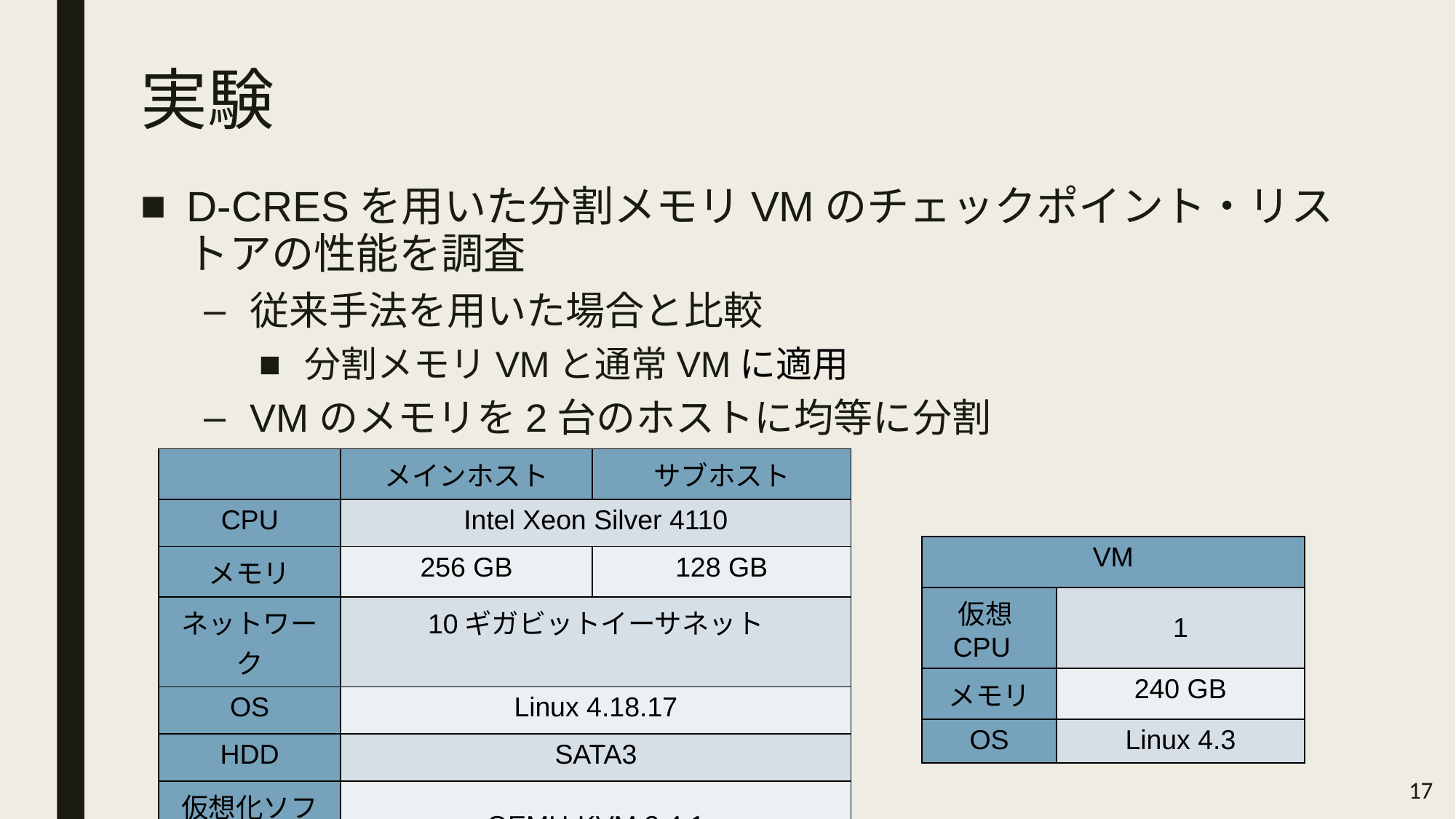

# 実験
D-CRESを用いた分割メモリVMのチェックポイント・リストアの性能を調査
従来手法を用いた場合と比較
分割メモリVMと通常VMに適用
VMのメモリを2台のホストに均等に分割
|  | メインホスト | サブホスト |
| --- | --- | --- |
| CPU | Intel Xeon Silver 4110 |  |
| メモリ | 256 GB | 128 GB |
| ネットワーク | 10ギガビットイーサネット |  |
| OS | Linux 4.18.17 |  |
| HDD | SATA3 |  |
| 仮想化ソフトウェア | QEMU-KVM 2.4.1 |  |
| VM |  |
| --- | --- |
| 仮想CPU | 1 |
| メモリ | 240 GB |
| OS | Linux 4.3 |
17